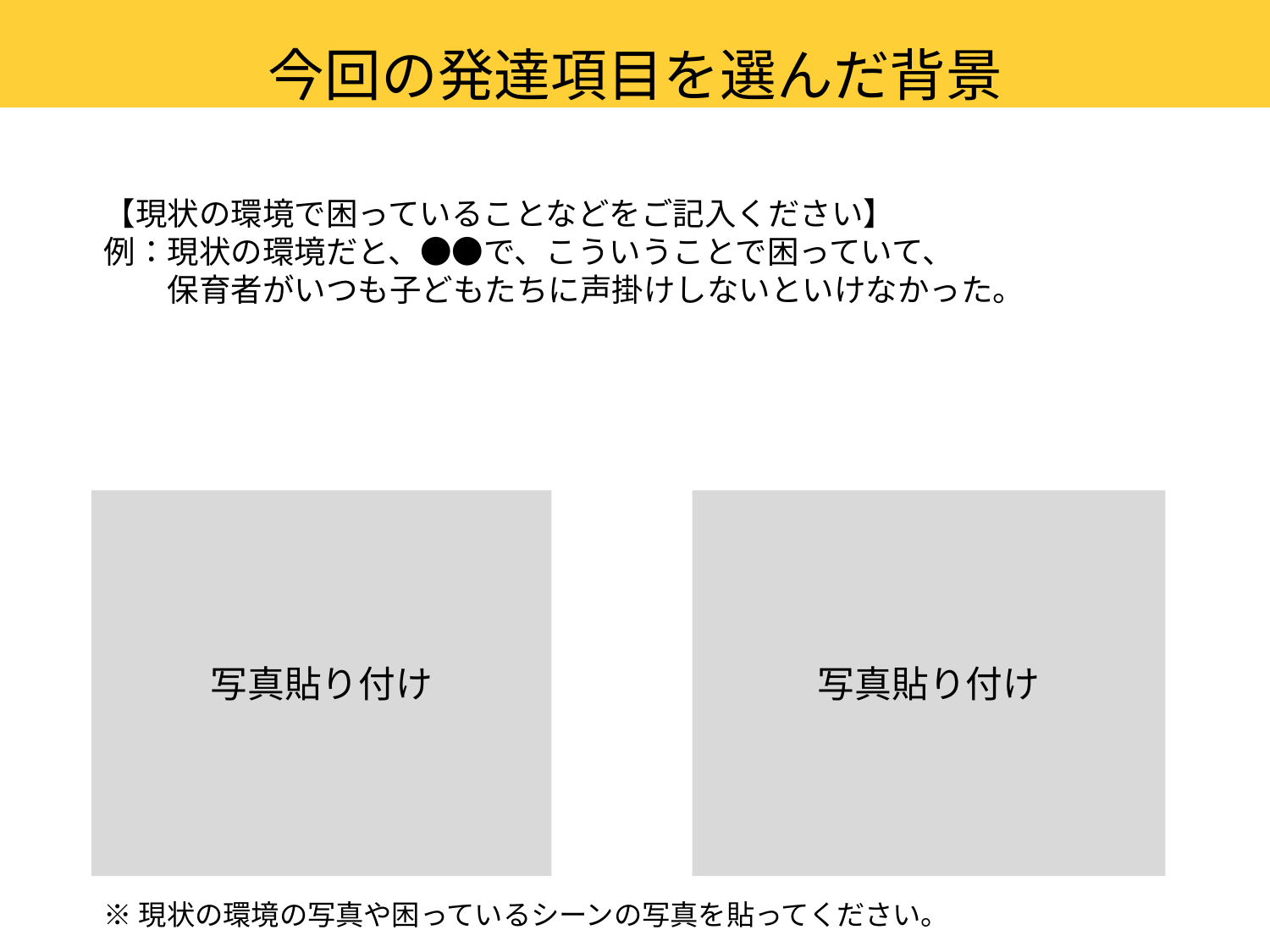

今回の発達項目を選んだ背景
【現状の環境で困っていることなどをご記入ください】
例：現状の環境だと、●●で、こういうことで困っていて、
　　保育者がいつも子どもたちに声掛けしないといけなかった。

写真貼り付け
写真貼り付け
※現状の環境の写真や困っているシーンの写真を貼ってください。